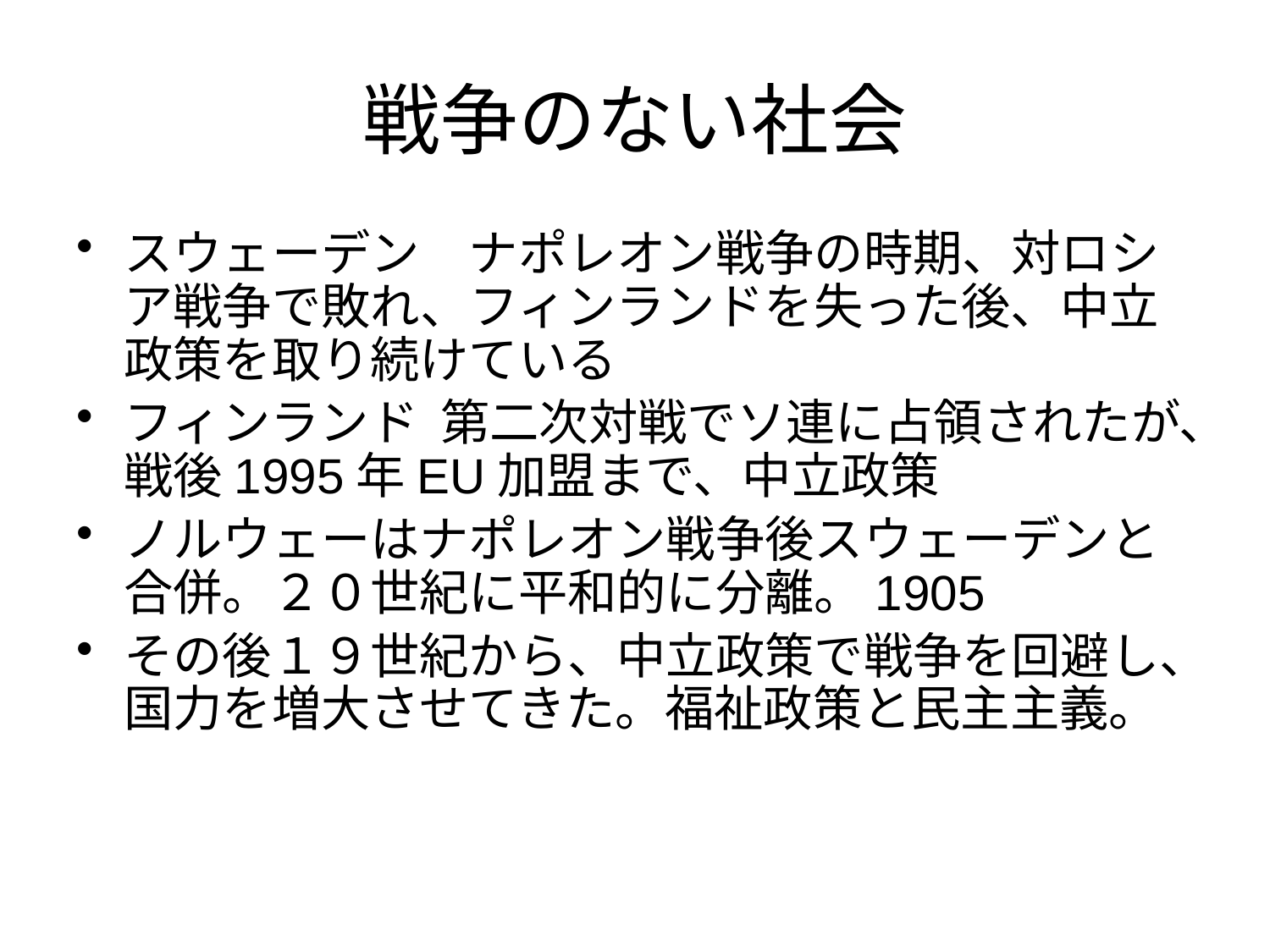

# 戦争のない社会
スウェーデン　ナポレオン戦争の時期、対ロシア戦争で敗れ、フィンランドを失った後、中立政策を取り続けている
フィンランド  第二次対戦でソ連に占領されたが、戦後1995年EU加盟まで、中立政策
ノルウェーはナポレオン戦争後スウェーデンと合併。２０世紀に平和的に分離。1905
その後１９世紀から、中立政策で戦争を回避し、国力を増大させてきた。福祉政策と民主主義。